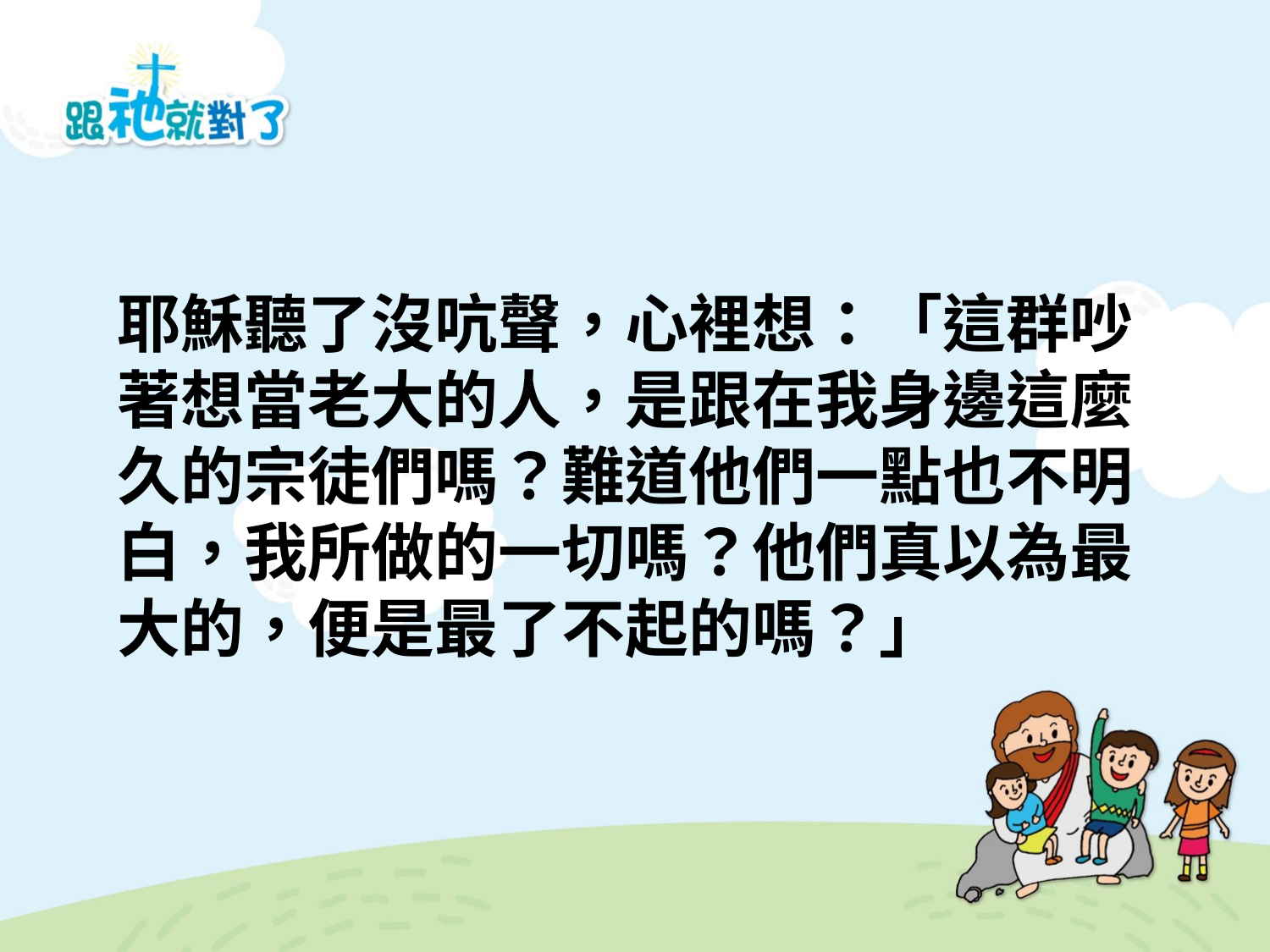

耶穌聽了沒吭聲，心裡想：「這群吵著想當老大的人，是跟在我身邊這麼久的宗徒們嗎？難道他們一點也不明白，我所做的一切嗎？他們真以為最大的，便是最了不起的嗎？」